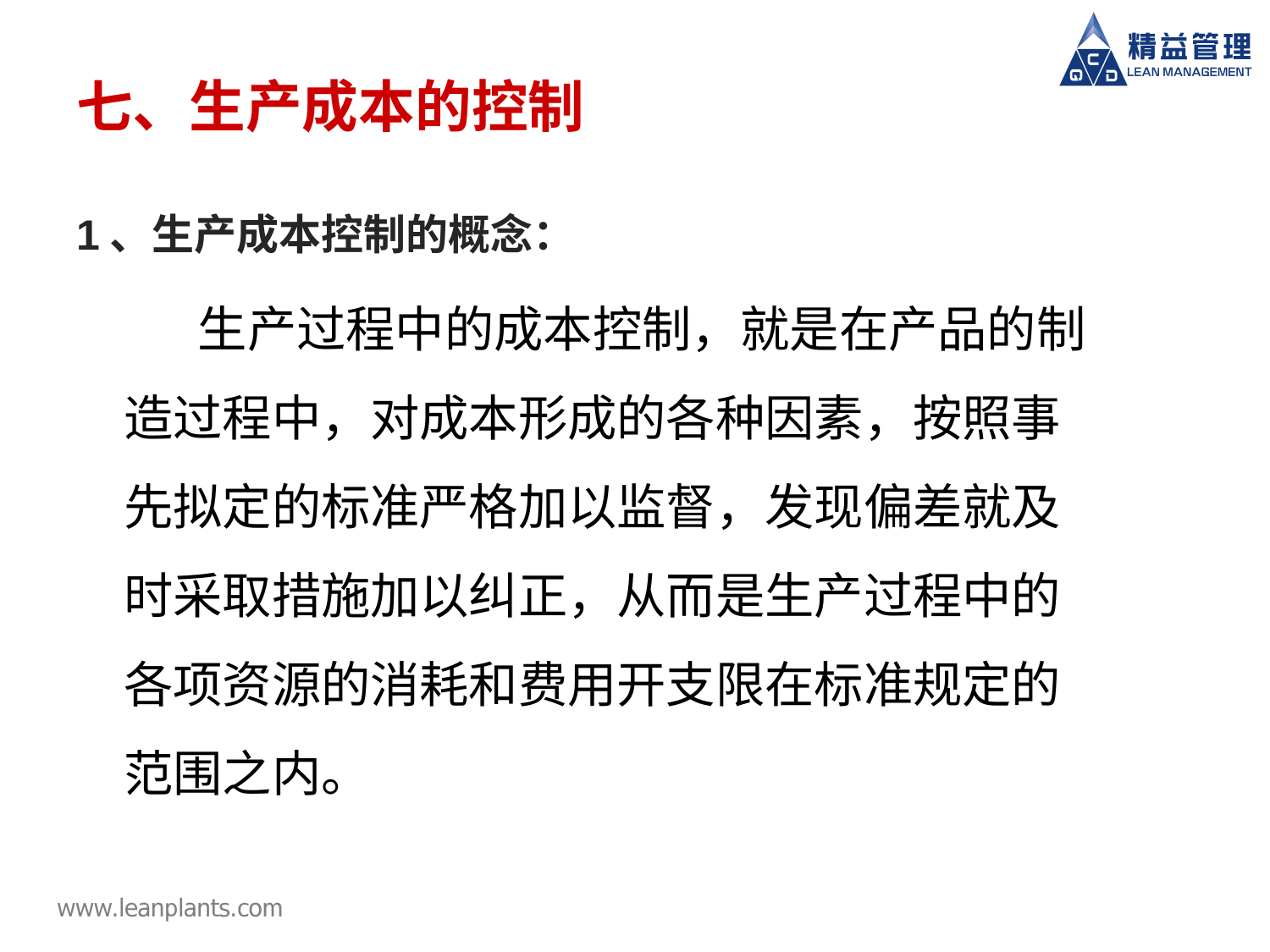

# 七、生产成本的控制
1、生产成本控制的概念：
          生产过程中的成本控制，就是在产品的制造过程中，对成本形成的各种因素，按照事先拟定的标准严格加以监督，发现偏差就及时采取措施加以纠正，从而是生产过程中的各项资源的消耗和费用开支限在标准规定的范围之内。